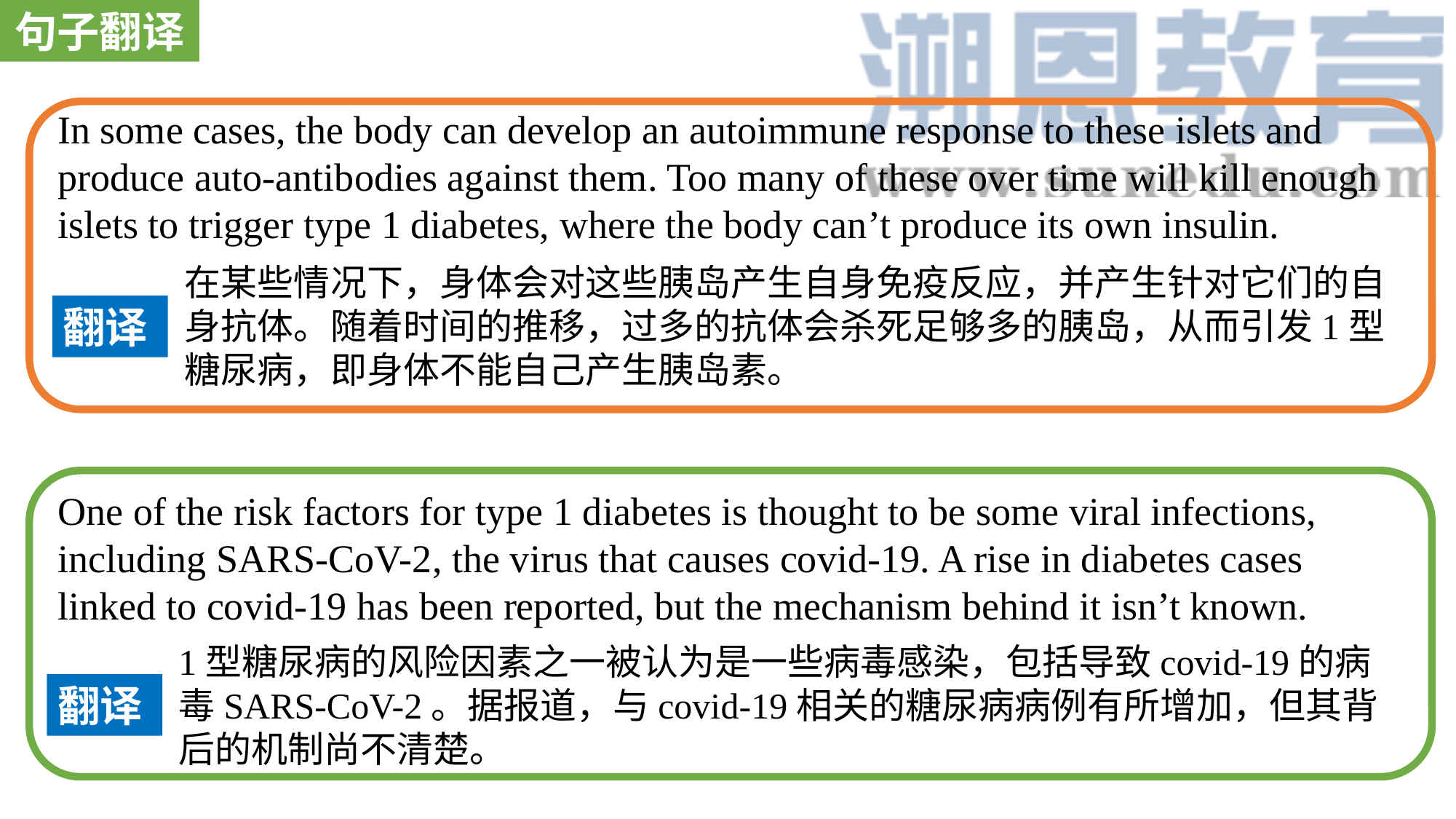

句子翻译
In some cases, the body can develop an autoimmune response to these islets and produce auto-antibodies against them. Too many of these over time will kill enough islets to trigger type 1 diabetes, where the body can’t produce its own insulin.

在某些情况下，身体会对这些胰岛产生自身免疫反应，并产生针对它们的自身抗体。随着时间的推移，过多的抗体会杀死足够多的胰岛，从而引发1型糖尿病，即身体不能自己产生胰岛素。
翻译

One of the risk factors for type 1 diabetes is thought to be some viral infections, including SARS-CoV-2, the virus that causes covid-19. A rise in diabetes cases linked to covid-19 has been reported, but the mechanism behind it isn’t known.
1型糖尿病的风险因素之一被认为是一些病毒感染，包括导致covid-19的病毒SARS-CoV-2。据报道，与covid-19相关的糖尿病病例有所增加，但其背后的机制尚不清楚。
翻译